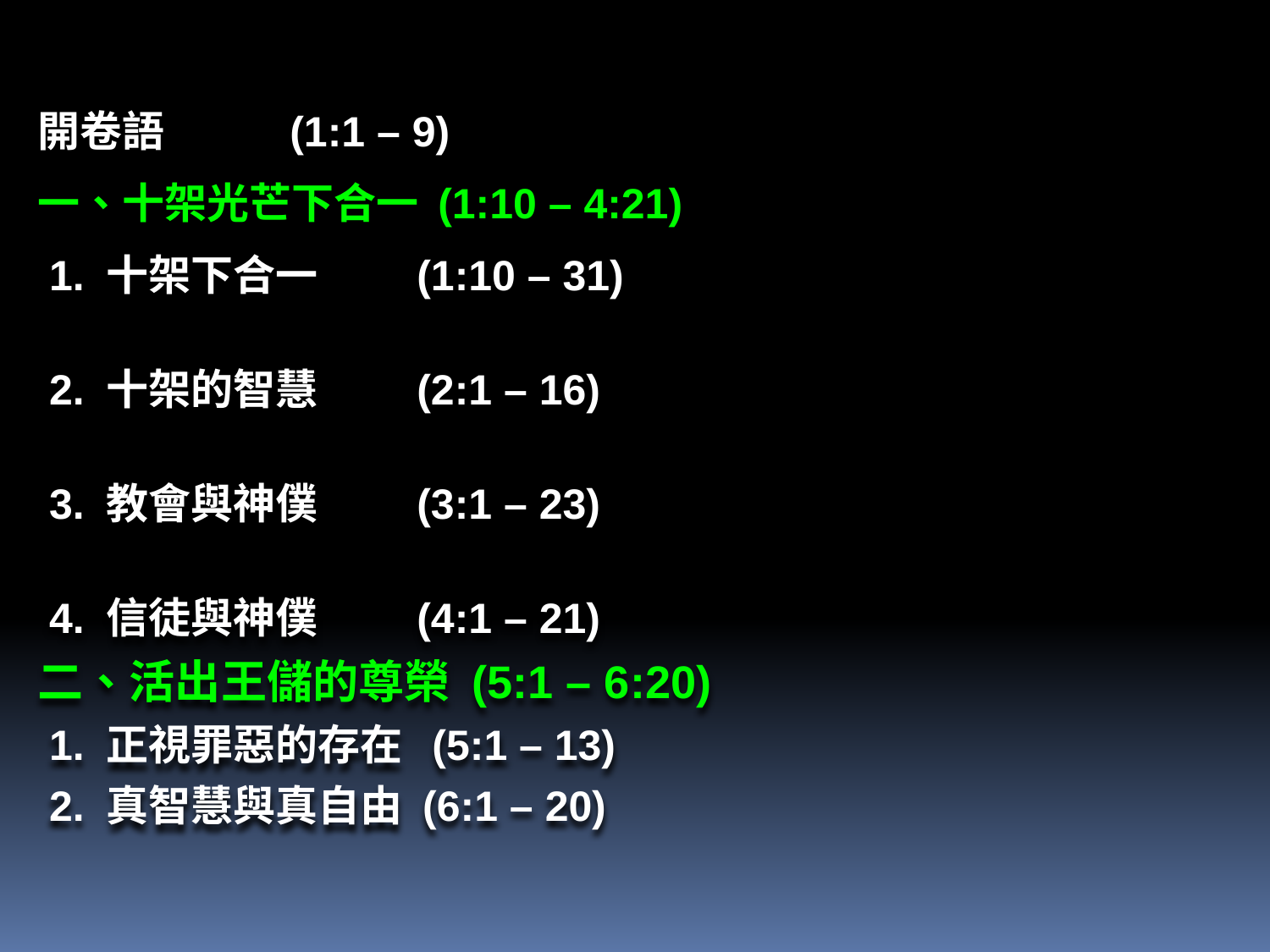

開卷語	   (1:1 – 9)
一、十架光芒下合一 (1:10 – 4:21)
 1. 十架下合一	   (1:10 – 31)
 2. 十架的智慧	   (2:1 – 16)
 3. 教會與神僕	   (3:1 – 23)
 4. 信徒與神僕	   (4:1 – 21)
二、活出王儲的尊榮 (5:1 – 6:20)
 1. 正視罪惡的存在  (5:1 – 13)
 2. 真智慧與真自由 (6:1 – 20)